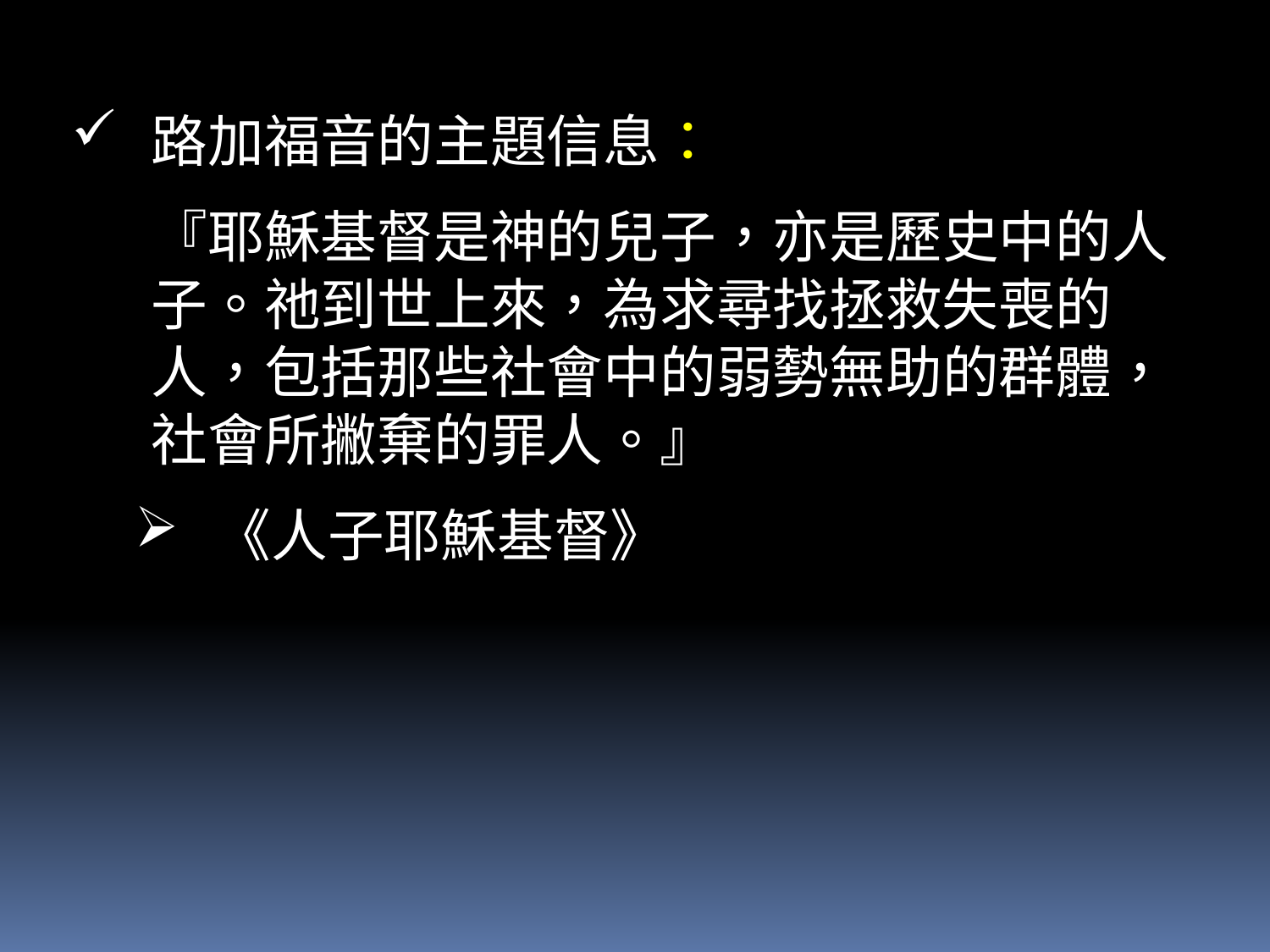

路加福音的主題信息：
	『耶穌基督是神的兒子，亦是歷史中的人子。祂到世上來，為求尋找拯救失喪的人，包括那些社會中的弱勢無助的群體，社會所撇棄的罪人。』
《人子耶穌基督》